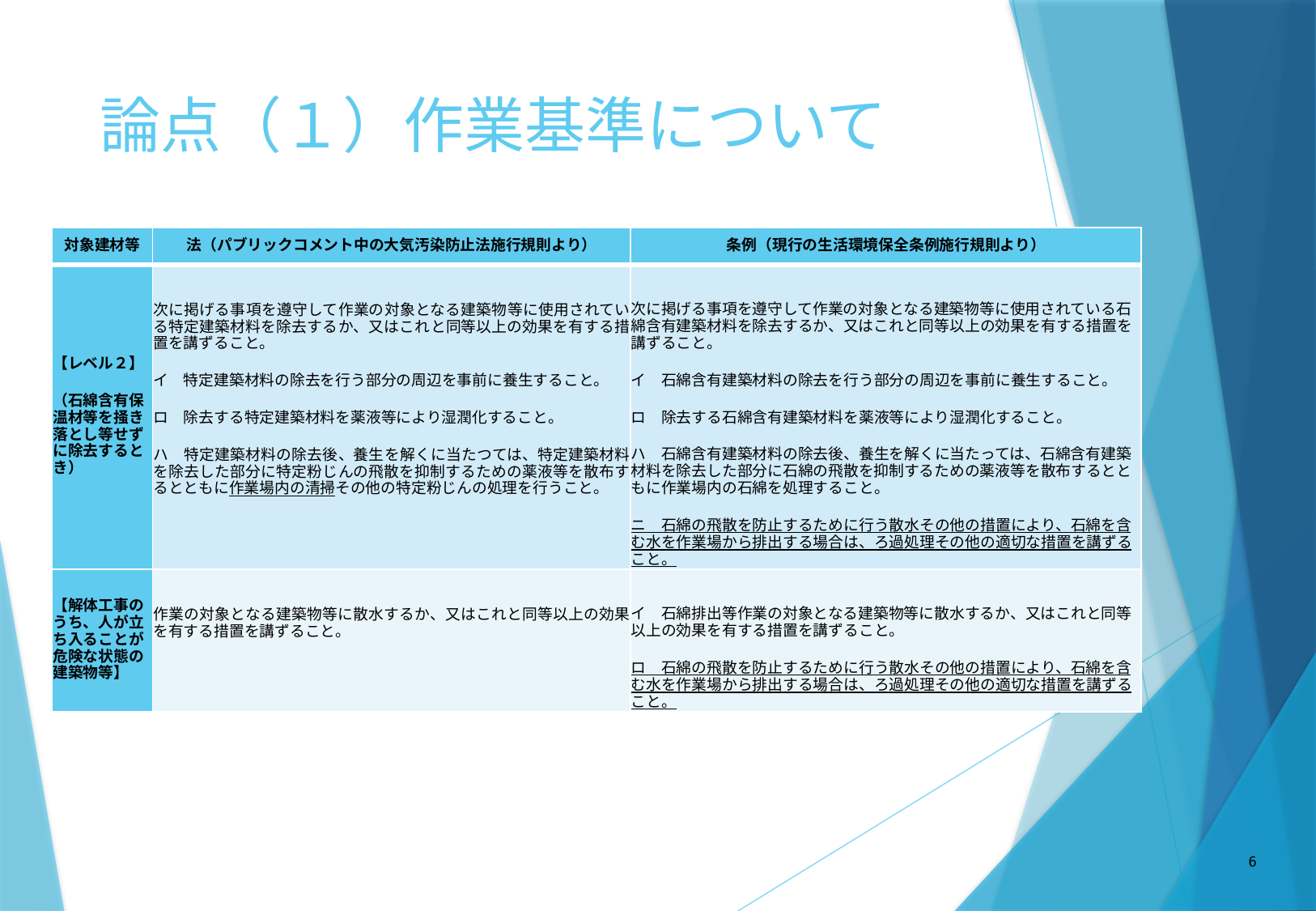

# 論点（１）作業基準について
| 対象建材等 | 法（パブリックコメント中の大気汚染防止法施行規則より） | 条例（現行の生活環境保全条例施行規則より） |
| --- | --- | --- |
| 【レベル２】 （石綿含有保温材等を掻き落とし等せずに除去するとき） | 次に掲げる事項を遵守して作業の対象となる建築物等に使用されている特定建築材料を除去するか、又はこれと同等以上の効果を有する措置を講ずること。 イ　特定建築材料の除去を行う部分の周辺を事前に養生すること。 ロ　除去する特定建築材料を薬液等により湿潤化すること。 ハ　特定建築材料の除去後、養生を解くに当たつては、特定建築材料を除去した部分に特定粉じんの飛散を抑制するための薬液等を散布するとともに作業場内の清掃その他の特定粉じんの処理を行うこと。 | 次に掲げる事項を遵守して作業の対象となる建築物等に使用されている石綿含有建築材料を除去するか、又はこれと同等以上の効果を有する措置を講ずること。 イ　石綿含有建築材料の除去を行う部分の周辺を事前に養生すること。 ロ　除去する石綿含有建築材料を薬液等により湿潤化すること。 ハ　石綿含有建築材料の除去後、養生を解くに当たっては、石綿含有建築材料を除去した部分に石綿の飛散を抑制するための薬液等を散布するとともに作業場内の石綿を処理すること。 ニ　石綿の飛散を防止するために行う散水その他の措置により、石綿を含む水を作業場から排出する場合は、ろ過処理その他の適切な措置を講ずること。 |
| 【解体工事のうち、人が立ち入ることが危険な状態の建築物等】 | 作業の対象となる建築物等に散水するか、又はこれと同等以上の効果を有する措置を講ずること。 | イ　石綿排出等作業の対象となる建築物等に散水するか、又はこれと同等以上の効果を有する措置を講ずること。 ロ　石綿の飛散を防止するために行う散水その他の措置により、石綿を含む水を作業場から排出する場合は、ろ過処理その他の適切な措置を講ずること。 |
6